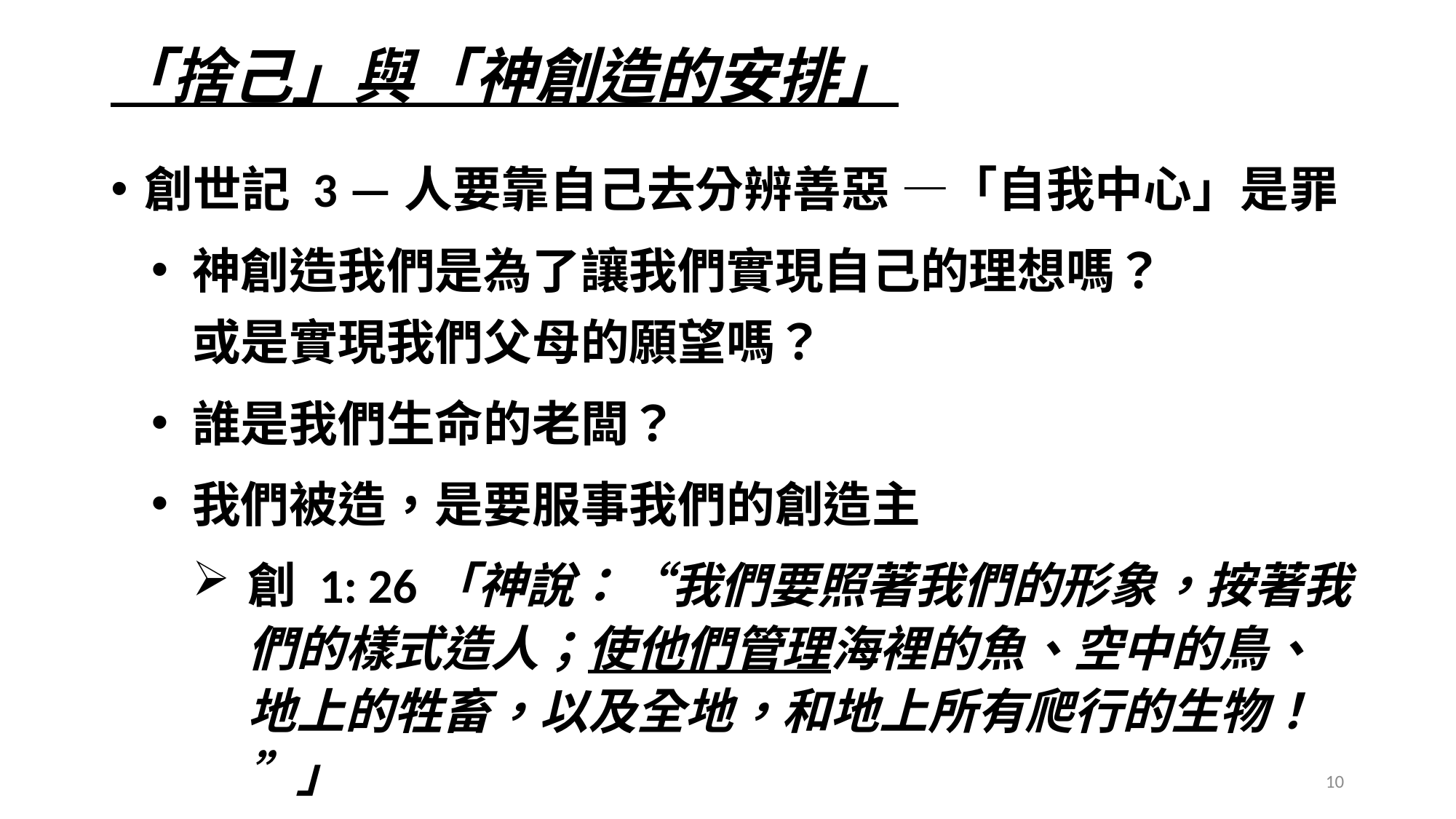

# 「捨己」與「神創造的安排」
創世記 3 —人要靠自己去分辨善惡 —「自我中心」是罪
神創造我們是為了讓我們實現自己的理想嗎？
或是實現我們父母的願望嗎？
誰是我們生命的老闆？
我們被造，是要服事我們的創造主
創 1: 26「神說：“我們要照著我們的形象，按著我們的樣式造人；使他們管理海裡的魚、空中的鳥、地上的牲畜，以及全地，和地上所有爬行的生物！”」

10